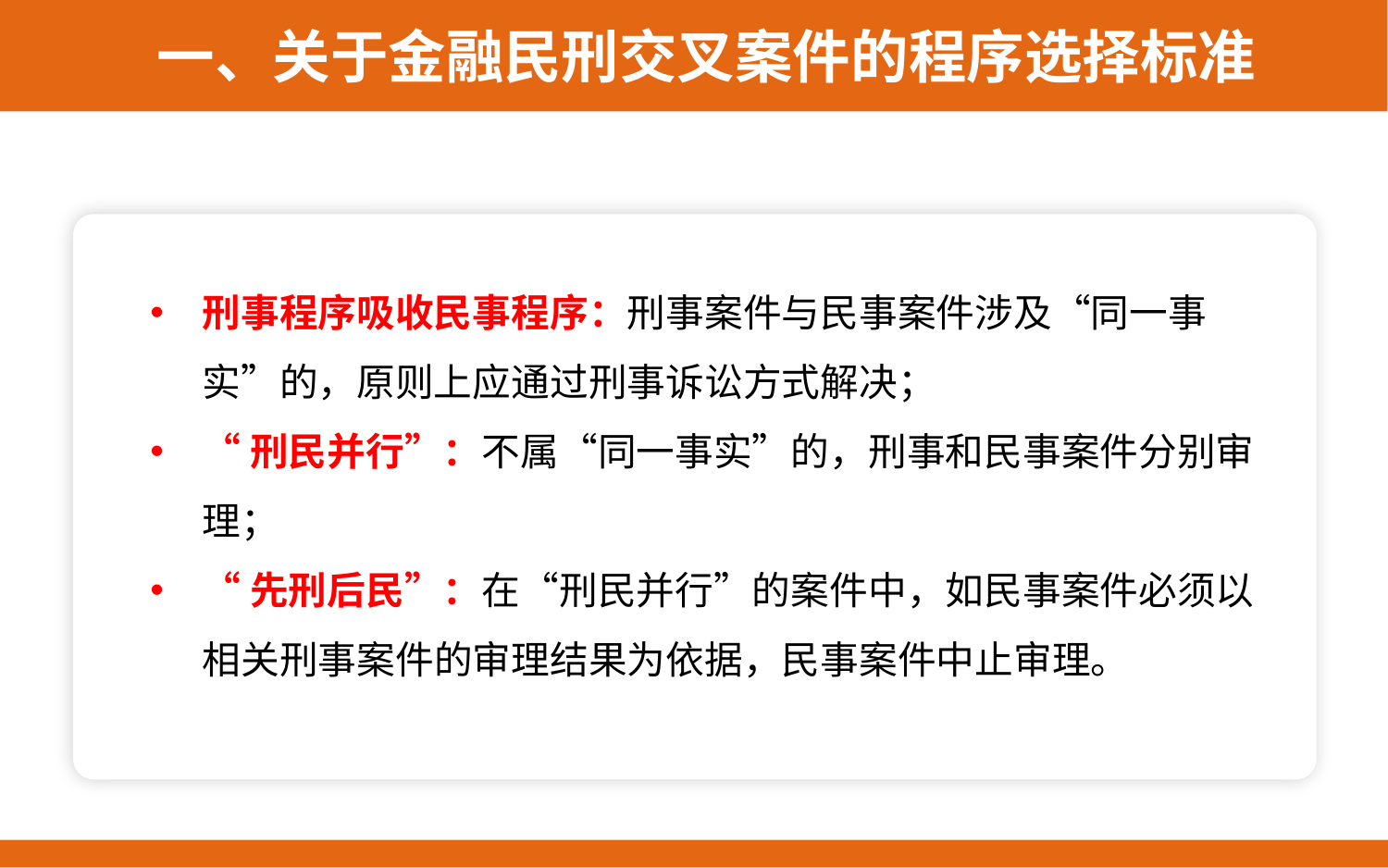

一、关于金融民刑交叉案件的程序选择标准

刑事程序吸收民事程序：刑事案件与民事案件涉及“同一事实”的，原则上应通过刑事诉讼方式解决；
“刑民并行”：不属“同一事实”的，刑事和民事案件分别审理；
“先刑后民”：在“刑民并行”的案件中，如民事案件必须以相关刑事案件的审理结果为依据，民事案件中止审理。